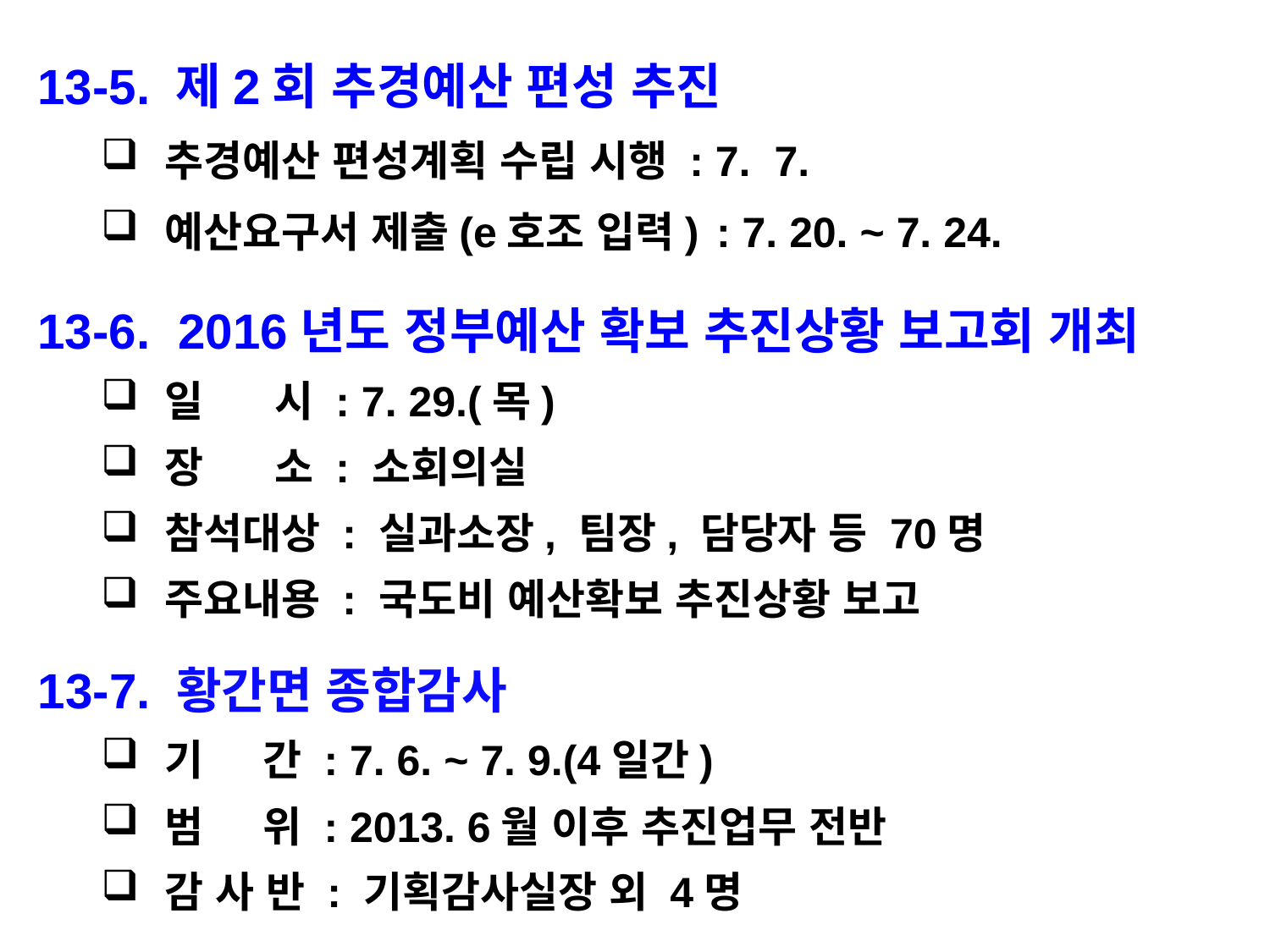

13-5. 제2회 추경예산 편성 추진
추경예산 편성계획 수립 시행 : 7.  7.
예산요구서 제출(e호조 입력) : 7. 20. ~ 7. 24.

13-6.  2016년도 정부예산 확보 추진상황 보고회 개최
일      시 : 7. 29.(목)
장      소 : 소회의실
참석대상 : 실과소장, 팀장, 담당자 등 70명
주요내용 : 국도비 예산확보 추진상황 보고

13-7. 황간면 종합감사
기     간 : 7. 6. ~ 7. 9.(4일간)
범     위 : 2013. 6월 이후 추진업무 전반
감 사 반 : 기획감사실장 외 4명